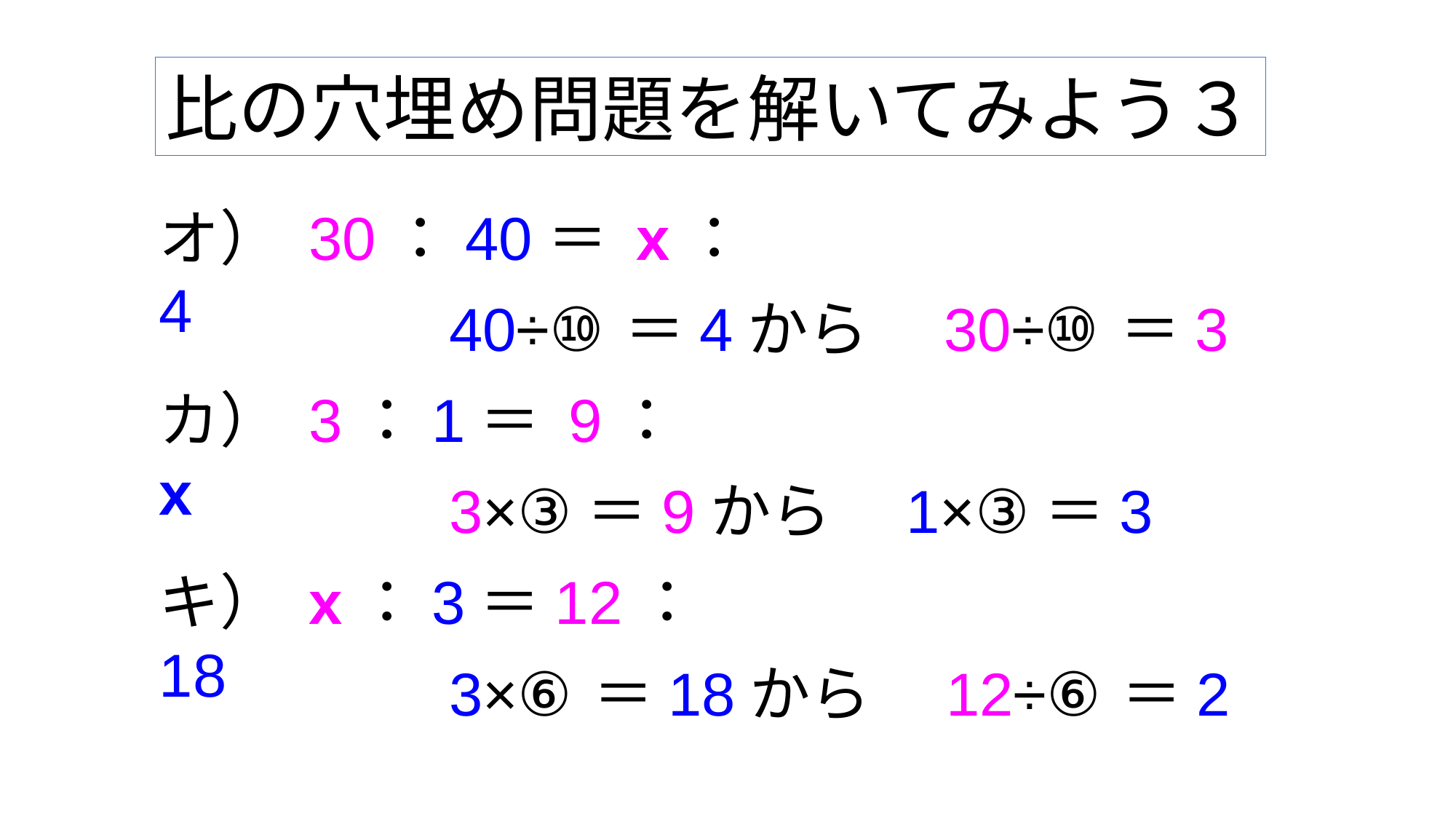

比の穴埋め問題を解いてみよう３
オ） 30：40＝ x：4
40÷⑩＝4から　30÷⑩＝3
カ） 3：1＝ 9：x
3×③＝9から　1×③＝3
キ） x：3＝12：18
3×⑥＝18から　12÷⑥＝2